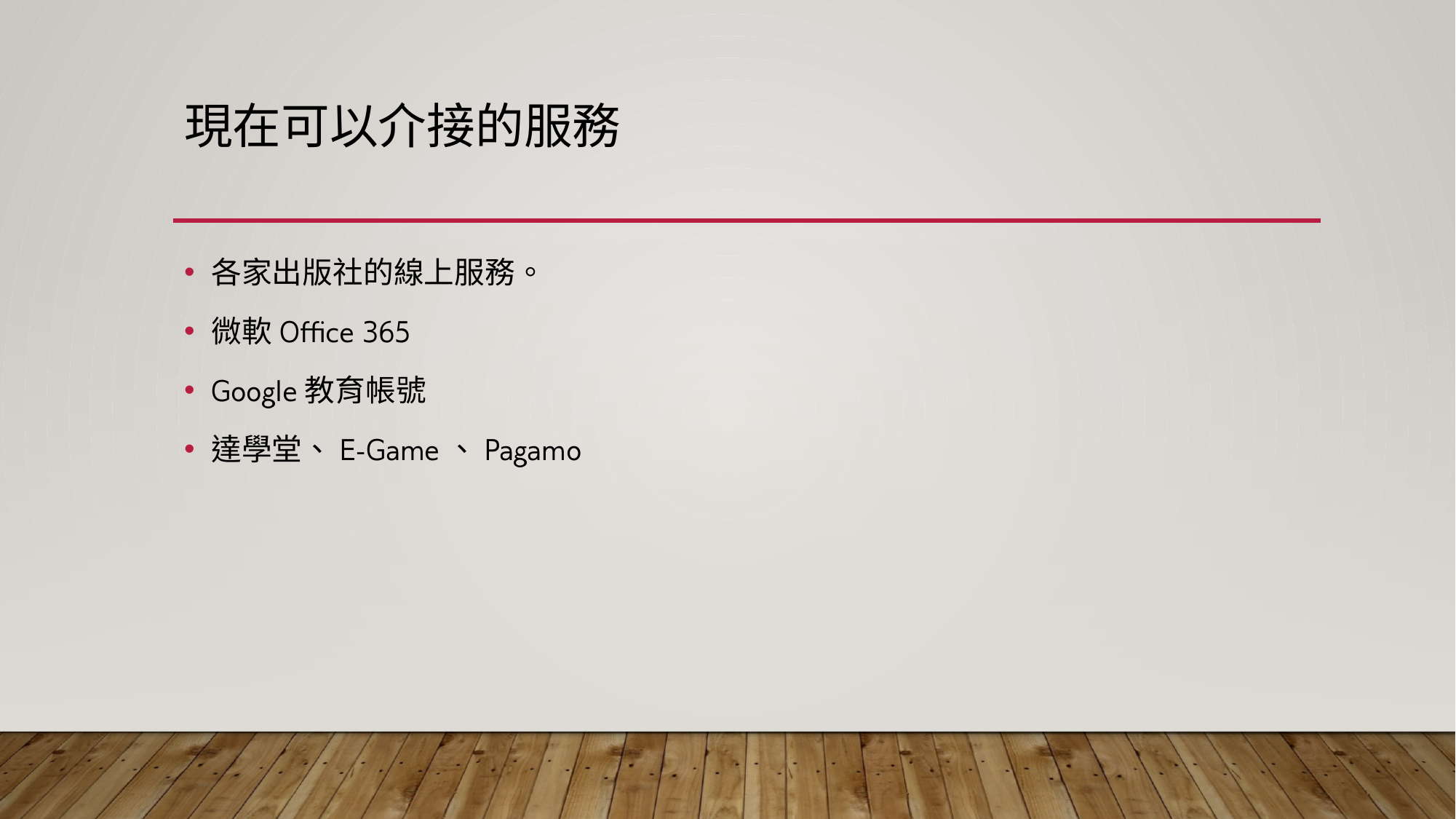

# 現在可以介接的服務
各家出版社的線上服務。
微軟Office 365
Google教育帳號
達學堂、E-Game、Pagamo